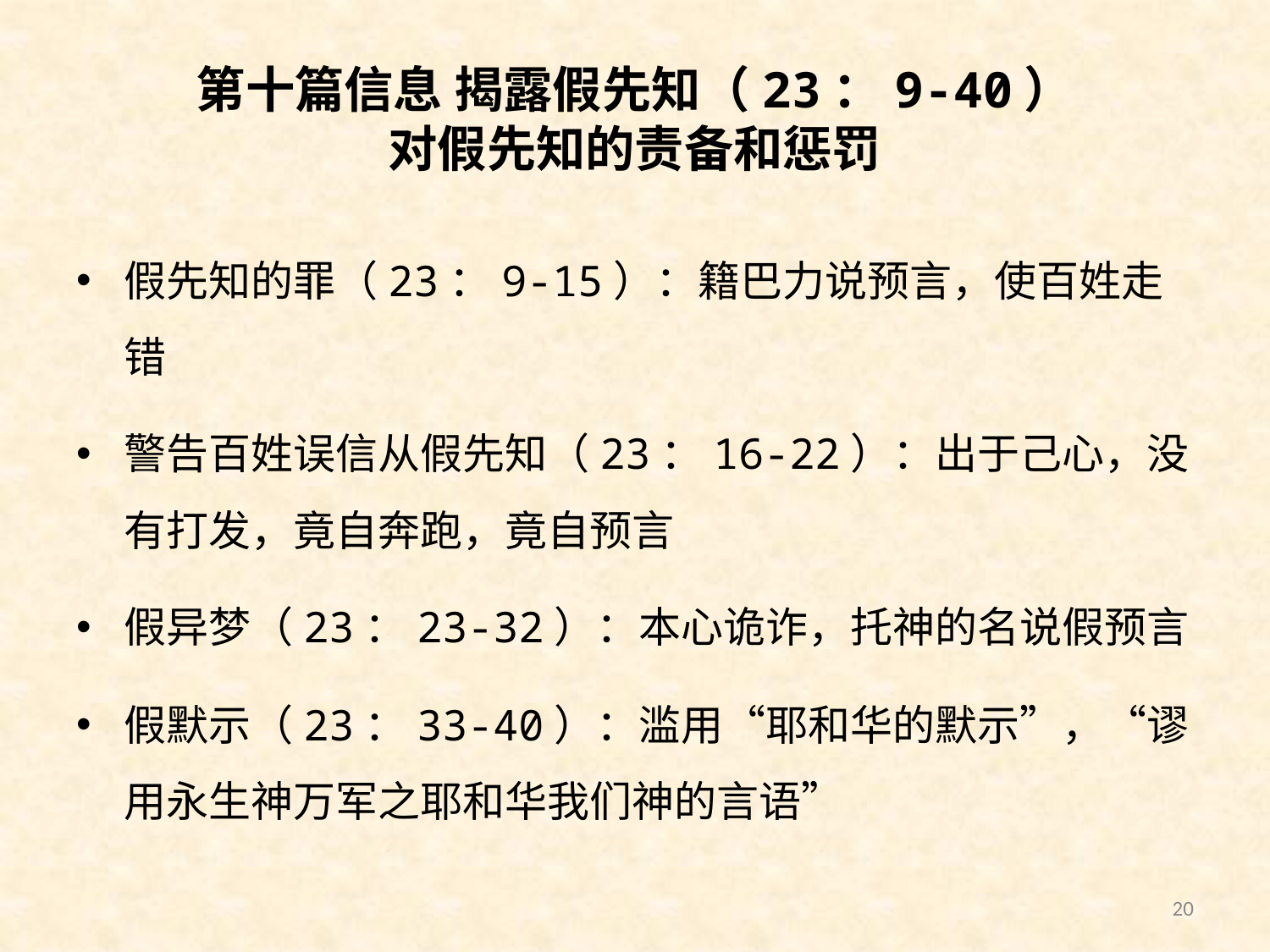

# 第十篇信息 揭露假先知（23：9-40） 对假先知的责备和惩罚
假先知的罪（23：9-15）：籍巴力说预言，使百姓走错
警告百姓误信从假先知（23：16-22）：出于己心，没有打发，竟自奔跑，竟自预言
假异梦（23：23-32）：本心诡诈，托神的名说假预言
假默示（23：33-40）：滥用“耶和华的默示”，“谬用永生神万军之耶和华我们神的言语”

20